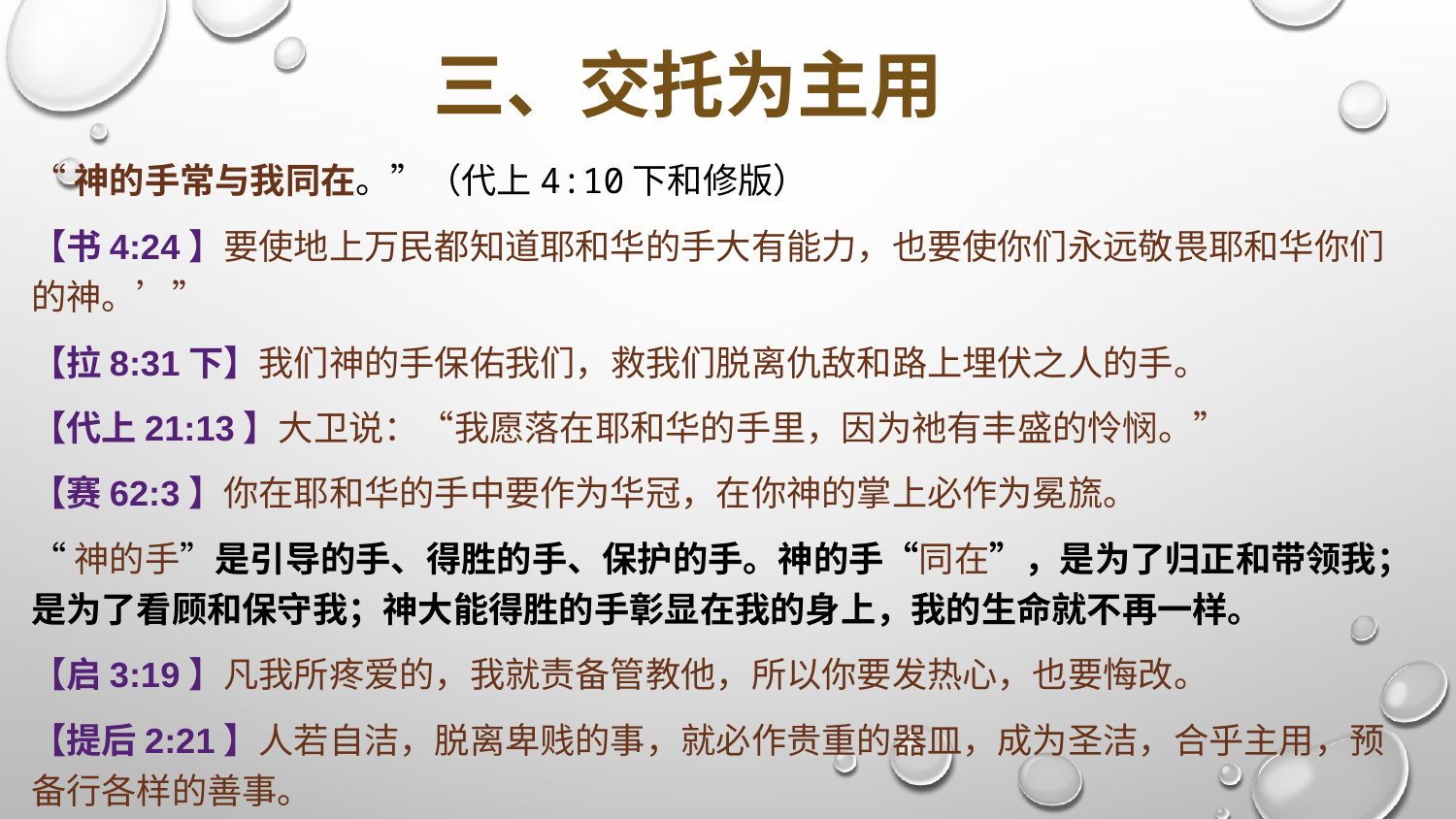

# 三、交托为主用
“神的手常与我同在。”（代上4:10下和修版）
【书4:24】要使地上万民都知道耶和华的手大有能力，也要使你们永远敬畏耶和华你们的神。’”
【拉8:31下】我们神的手保佑我们，救我们脱离仇敌和路上埋伏之人的手。
【代上21:13】大卫说：“我愿落在耶和华的手里，因为祂有丰盛的怜悯。”
【赛62:3】你在耶和华的手中要作为华冠，在你神的掌上必作为冕旒。
“神的手”是引导的手、得胜的手、保护的手。神的手“同在”，是为了归正和带领我；是为了看顾和保守我；神大能得胜的手彰显在我的身上，我的生命就不再一样。
【启3:19】凡我所疼爱的，我就责备管教他，所以你要发热心，也要悔改。
【提后2:21】人若自洁，脱离卑贱的事，就必作贵重的器皿，成为圣洁，合乎主用，预备行各样的善事。